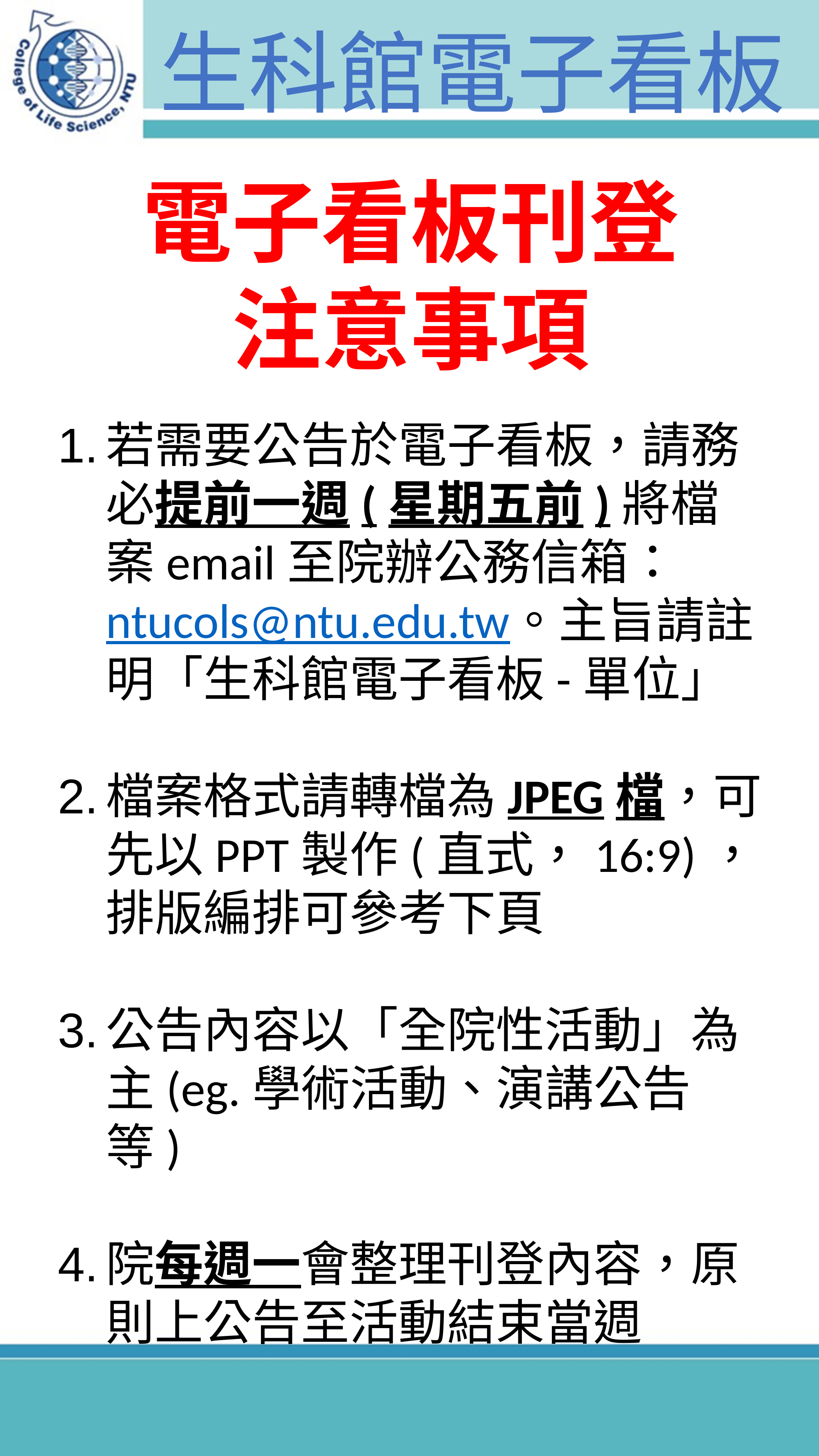

生科館電子看板
電子看板刊登
注意事項
若需要公告於電子看板，請務必提前一週(星期五前)將檔案email至院辦公務信箱：ntucols@ntu.edu.tw。主旨請註明「生科館電子看板-單位」

檔案格式請轉檔為JPEG檔，可先以PPT製作(直式，16:9)，排版編排可參考下頁

公告內容以「全院性活動」為主(eg.學術活動、演講公告等)

院每週一會整理刊登內容，原則上公告至活動結束當週